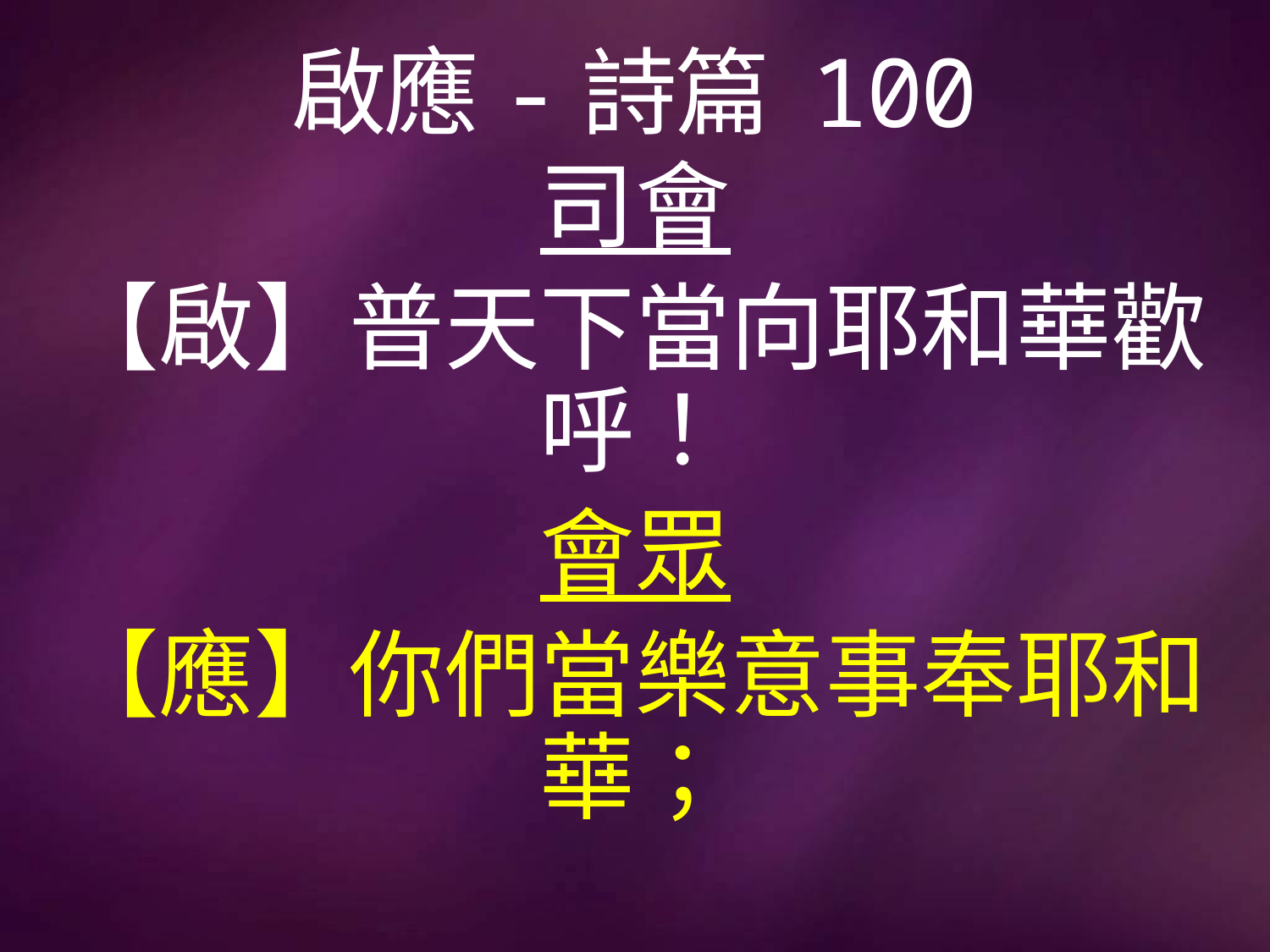

# 啟應-詩篇 100
司會
【啟】普天下當向耶和華歡呼！
會眾
【應】你們當樂意事奉耶和華；